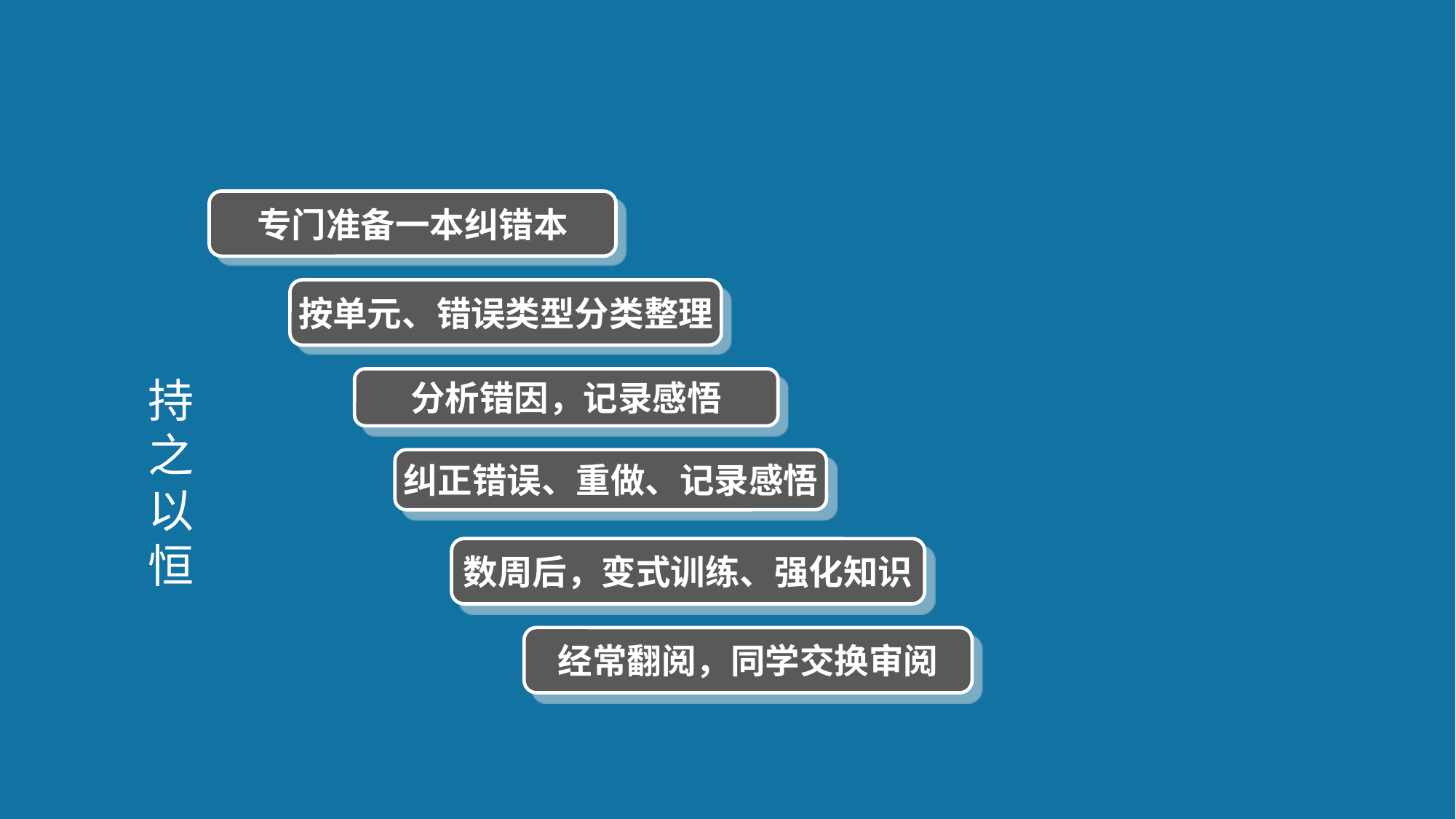

教材处理
专门准备一本纠错本
按单元、错误类型分类整理
持
之
以
恒
分析错因，记录感悟
纠错本
纠正错误、重做、记录感悟
数周后，变式训练、强化知识
经常翻阅，同学交换审阅